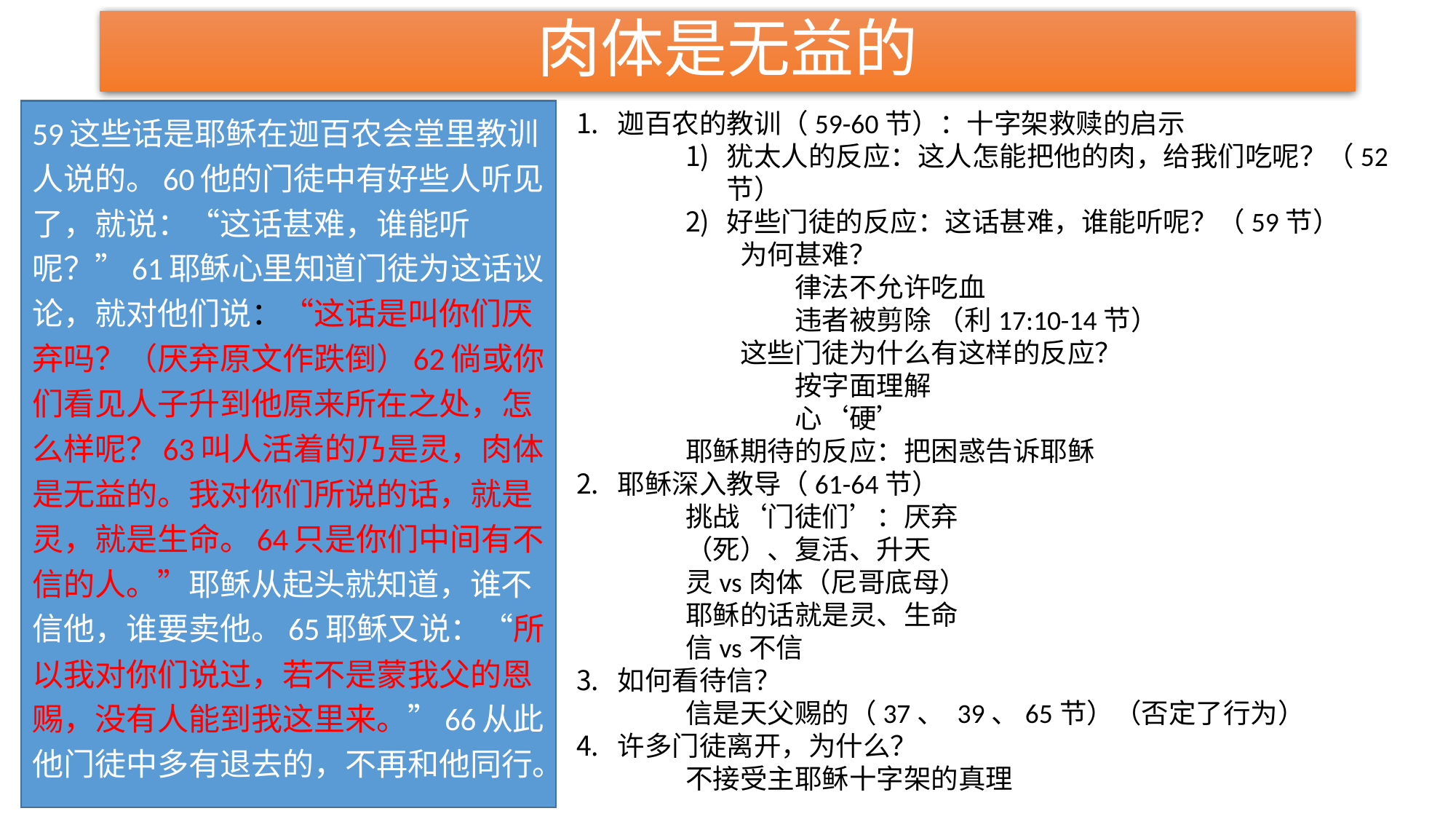

# 肉体是无益的
59这些话是耶稣在迦百农会堂里教训人说的。60他的门徒中有好些人听见了，就说：“这话甚难，谁能听呢？”61耶稣心里知道门徒为这话议论，就对他们说：“这话是叫你们厌弃吗？（厌弃原文作跌倒）62倘或你们看见人子升到他原来所在之处，怎么样呢？63叫人活着的乃是灵，肉体是无益的。我对你们所说的话，就是灵，就是生命。64只是你们中间有不信的人。”耶稣从起头就知道，谁不信他，谁要卖他。65耶稣又说：“所以我对你们说过，若不是蒙我父的恩赐，没有人能到我这里来。”66从此他门徒中多有退去的，不再和他同行。
迦百农的教训（59-60节）：十字架救赎的启示
犹太人的反应：这人怎能把他的肉，给我们吃呢？（52节）
好些门徒的反应：这话甚难，谁能听呢？（59节）
为何甚难？
律法不允许吃血
违者被剪除 （利17:10-14节）
这些门徒为什么有这样的反应？
按字面理解
心‘硬’
耶稣期待的反应：把困惑告诉耶稣
耶稣深入教导（61-64节）
挑战‘门徒们’：厌弃
（死）、复活、升天
灵vs肉体（尼哥底母）
耶稣的话就是灵、生命
信vs不信
如何看待信？
信是天父赐的（37、 39、65节）（否定了行为）
许多门徒离开，为什么？
不接受主耶稣十字架的真理